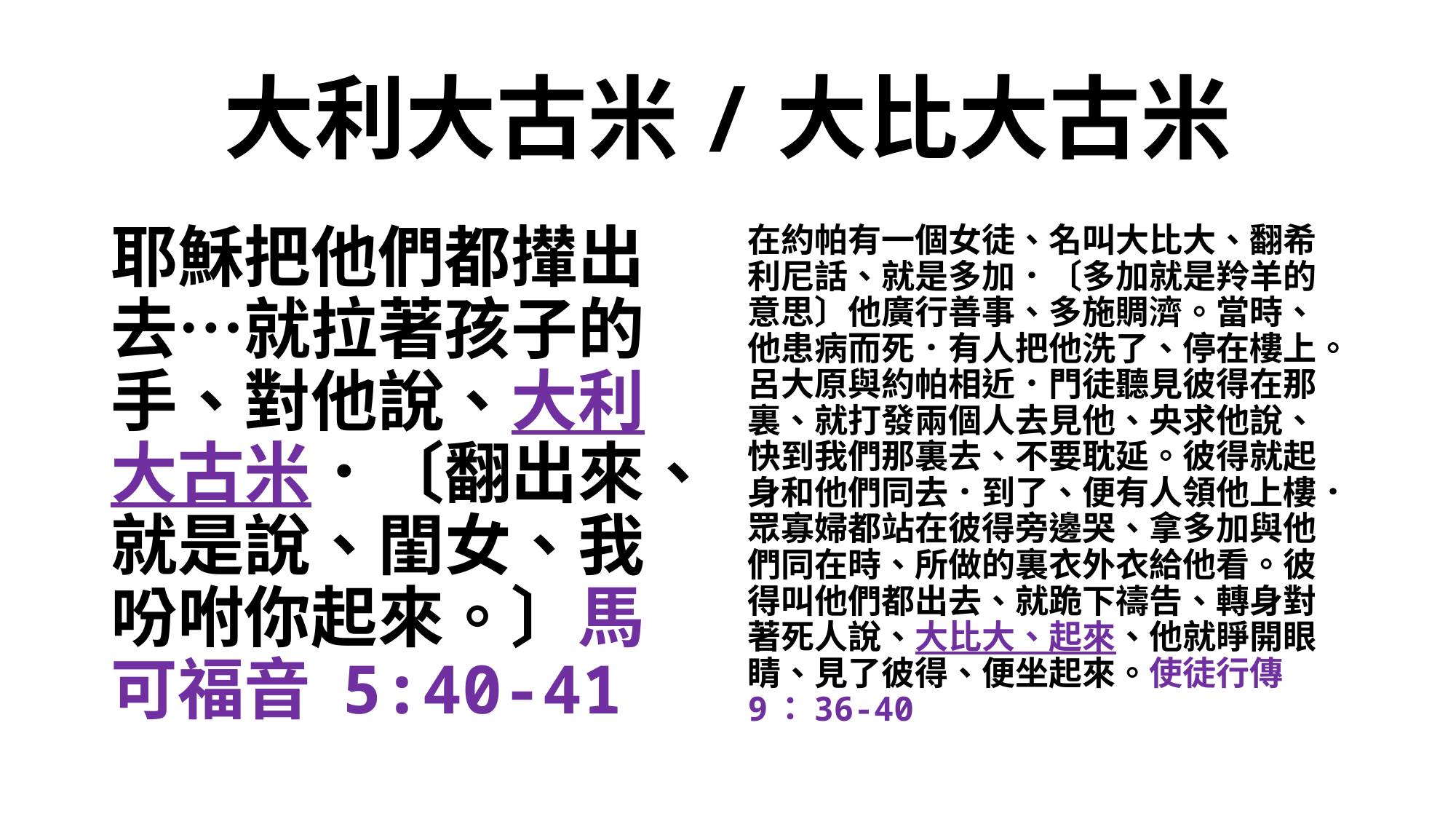

# 大利大古米/大比大古米
耶穌把他們都攆出去…就拉著孩子的手、對他說、大利大古米．〔翻出來、就是說、閨女、我吩咐你起來。〕馬可福音 5:40-41
在約帕有一個女徒、名叫大比大、翻希利尼話、就是多加．〔多加就是羚羊的意思〕他廣行善事、多施賙濟。當時、他患病而死．有人把他洗了、停在樓上。呂大原與約帕相近．門徒聽見彼得在那裏、就打發兩個人去見他、央求他說、快到我們那裏去、不要耽延。彼得就起身和他們同去．到了、便有人領他上樓．眾寡婦都站在彼得旁邊哭、拿多加與他們同在時、所做的裏衣外衣給他看。彼得叫他們都出去、就跪下禱告、轉身對著死人說、大比大、起來、他就睜開眼睛、見了彼得、便坐起來。使徒行傳9：36-40